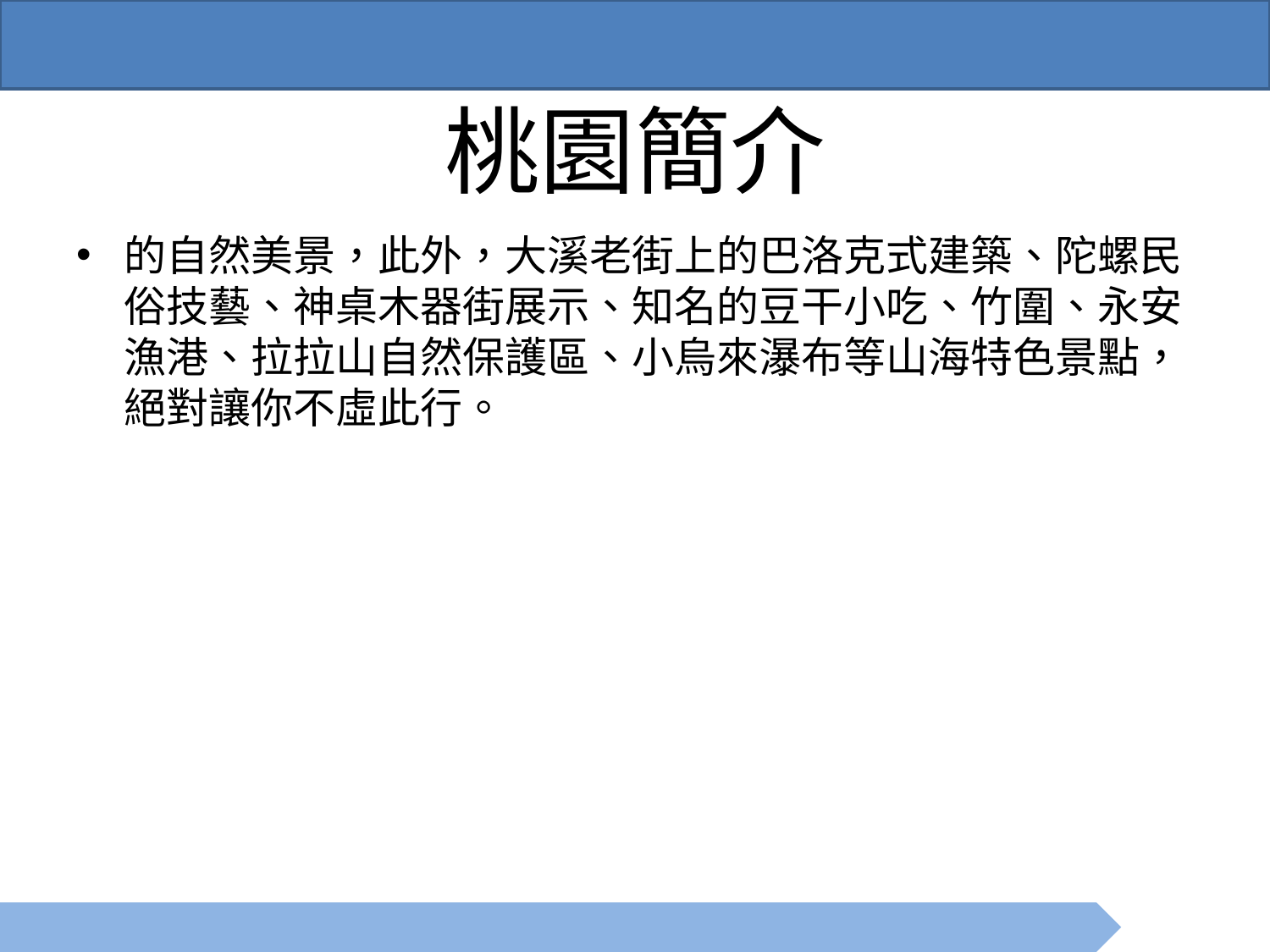

桃園簡介
的自然美景，此外，大溪老街上的巴洛克式建築、陀螺民俗技藝、神桌木器街展示、知名的豆干小吃、竹圍、永安漁港、拉拉山自然保護區、小烏來瀑布等山海特色景點，絕對讓你不虛此行。